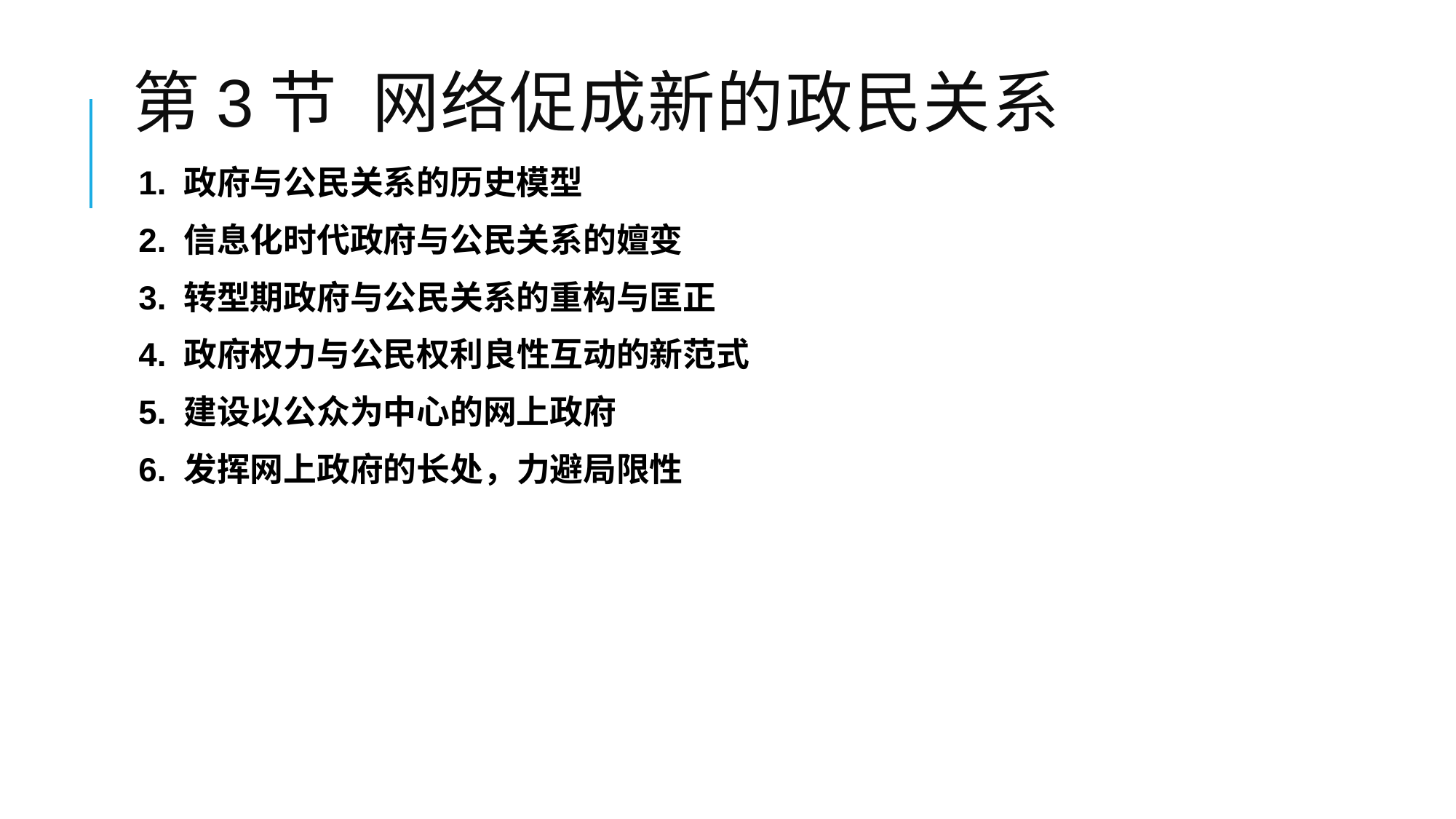

# 第3节  网络促成新的政民关系
1. 政府与公民关系的历史模型
2. 信息化时代政府与公民关系的嬗变
3. 转型期政府与公民关系的重构与匡正
4. 政府权力与公民权利良性互动的新范式
5. 建设以公众为中心的网上政府
6. 发挥网上政府的长处，力避局限性